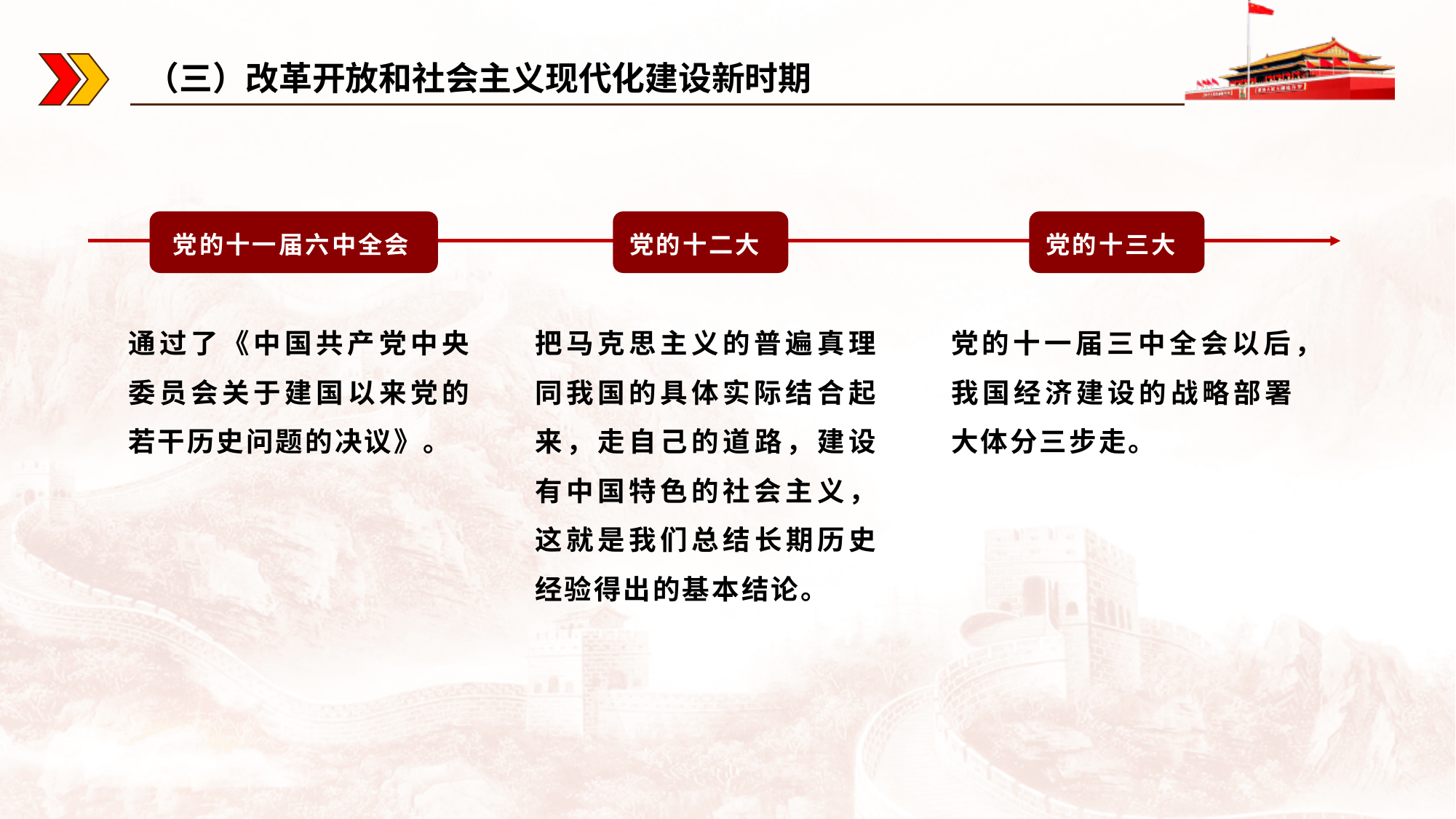

（三）改革开放和社会主义现代化建设新时期

党的十二大
党的十三大
党的十一届六中全会
通过了《中国共产党中央委员会关于建国以来党的若干历史问题的决议》。
把马克思主义的普遍真理同我国的具体实际结合起来，走自己的道路，建设有中国特色的社会主义，这就是我们总结长期历史经验得出的基本结论。
党的十一届三中全会以后，我国经济建设的战略部署大体分三步走。